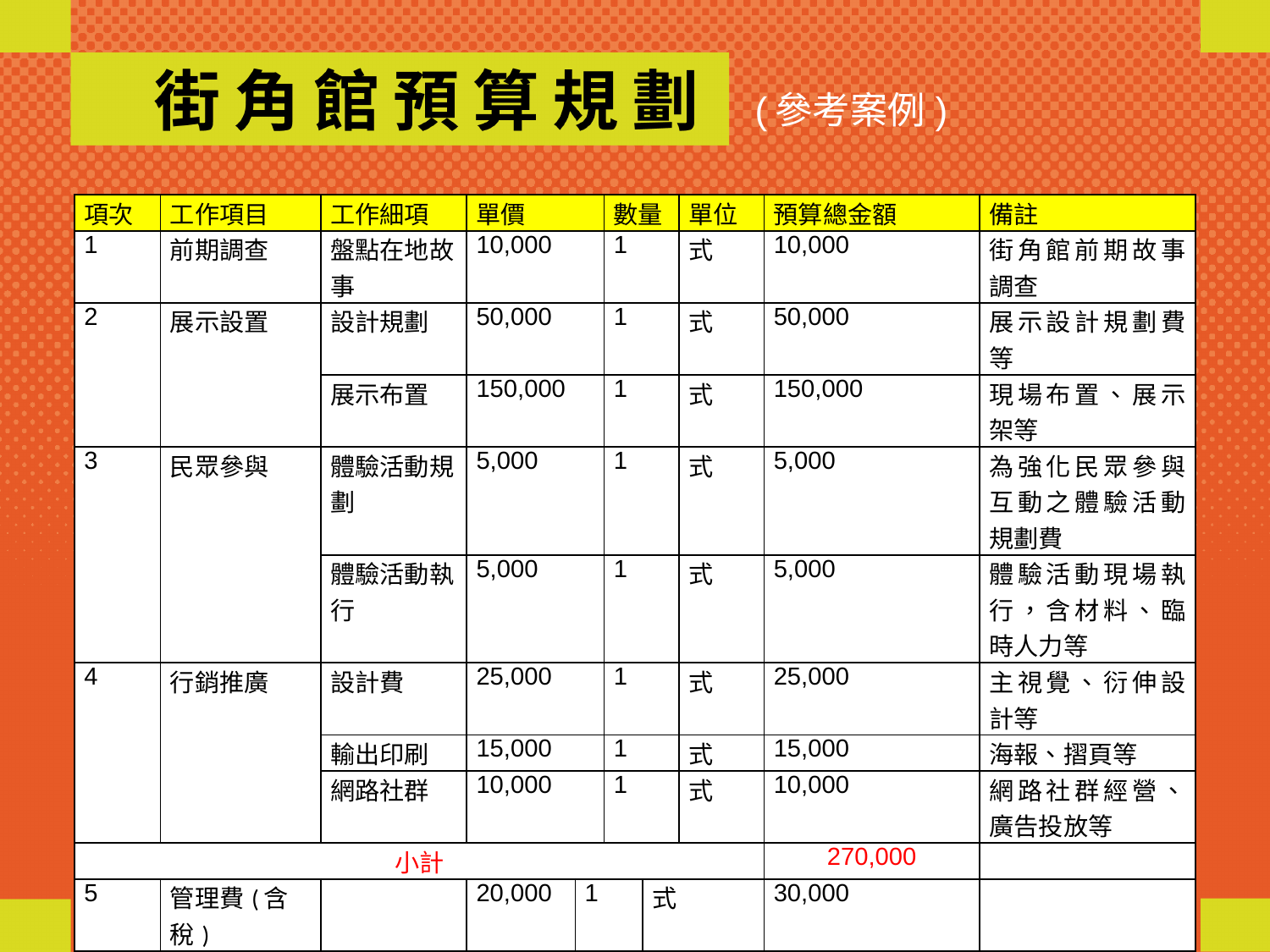

(參考案例)
| 項次 | 工作項目 | 工作細項 | 單價 | 數量 | 數量 | 單位 | 單位 | 預算總金額 | 備註 |
| --- | --- | --- | --- | --- | --- | --- | --- | --- | --- |
| 1 | 前期調查 | 盤點在地故事 | 10,000 | 1 | 1 | 式 | 式 | 10,000 | 街角館前期故事調查 |
| 2 | 展示設置 | 設計規劃 | 50,000 | 1 | 1 | 式 | 式 | 50,000 | 展示設計規劃費等 |
|  |  | 展示布置 | 150,000 | 1 | 1 | 式 | 式 | 150,000 | 現場布置、展示架等 |
| 3 | 民眾參與 | 體驗活動規劃 | 5,000 | 1 | 1 | 式 | 式 | 5,000 | 為強化民眾參與互動之體驗活動規劃費 |
|  |  | 體驗活動執行 | 5,000 | 1 | 1 | 式 | 式 | 5,000 | 體驗活動現場執行，含材料、臨時人力等 |
| 4 | 行銷推廣 | 設計費 | 25,000 | 1 | 1 | 式 | 式 | 25,000 | 主視覺、衍伸設計等 |
|  |  | 輸出印刷 | 15,000 | 1 | 1 | 式 | 式 | 15,000 | 海報、摺頁等 |
|  |  | 網路社群 | 10,000 | 1 | 1 | 式 | 式 | 10,000 | 網路社群經營、廣告投放等 |
| 小計 |  |  |  |  |  |  |  | 270,000 |  |
| 5 | 管理費(含稅) |  | 20,000 | 1 |  | 式 |  | 30,000 |  |
| 總計 |  |  |  |  |  |  |  | 300,000 | 均可勻支 |